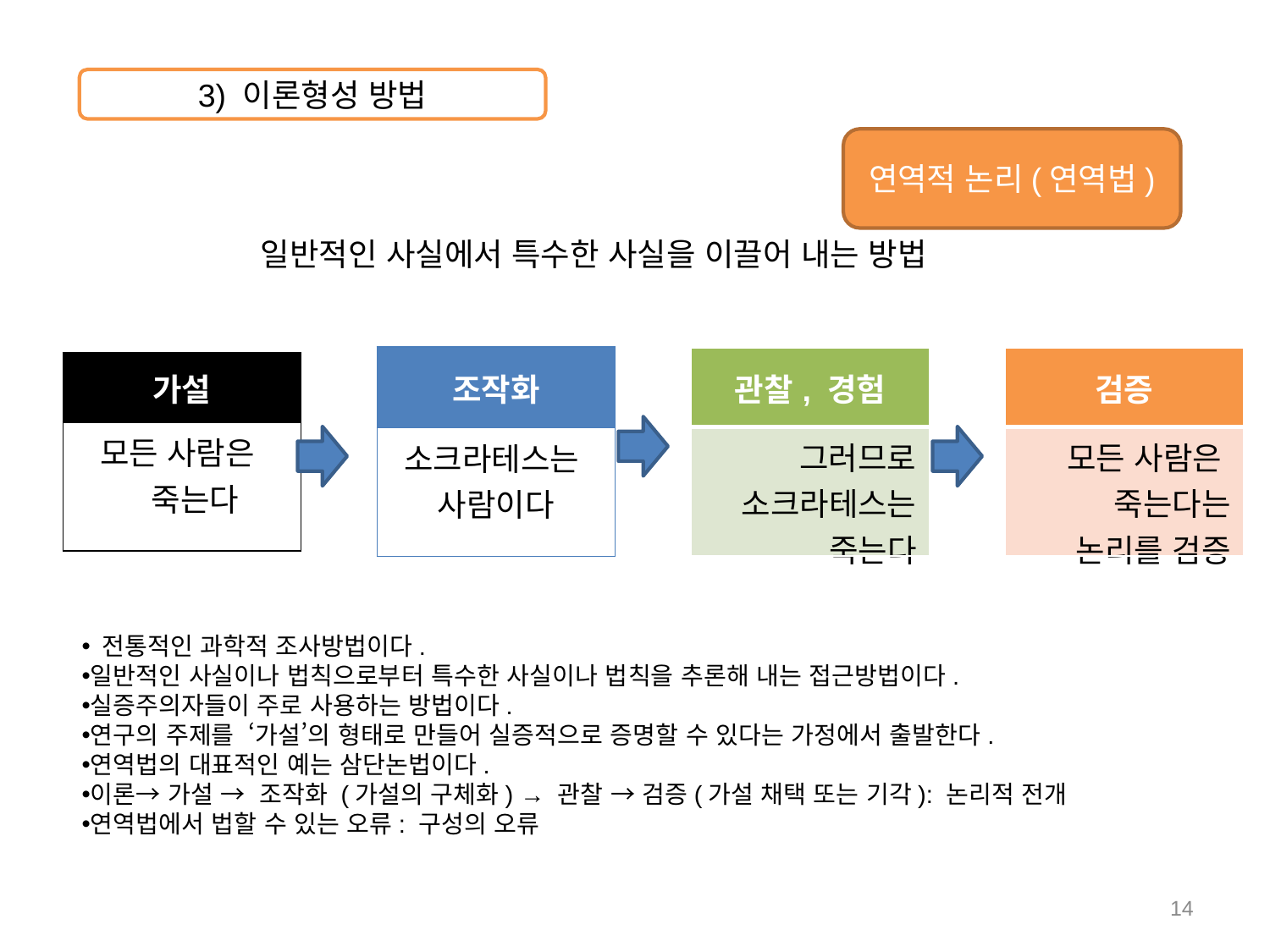

3) 이론형성 방법
연역적 논리(연역법)
일반적인 사실에서 특수한 사실을 이끌어 내는 방법
| 조작화 |
| --- |
| 소크라테스는 사람이다 |
| 관찰, 경험 |
| --- |
| 그러므로 소크라테스는 죽는다 |
| 검증 |
| --- |
| 모든 사람은 죽는다는 논리를 검증 |
| 가설 |
| --- |
| 모든 사람은 죽는다 |

 전통적인 과학적 조사방법이다.
일반적인 사실이나 법칙으로부터 특수한 사실이나 법칙을 추론해 내는 접근방법이다.
실증주의자들이 주로 사용하는 방법이다.
연구의 주제를  ‘가설’의 형태로 만들어 실증적으로 증명할 수 있다는 가정에서 출발한다.
연역법의 대표적인 예는 삼단논법이다.
이론→ 가설 →  조작화 (가설의 구체화) → 관찰 → 검증(가설 채택 또는 기각): 논리적 전개
연역법에서 법할 수 있는 오류: 구성의 오류
14